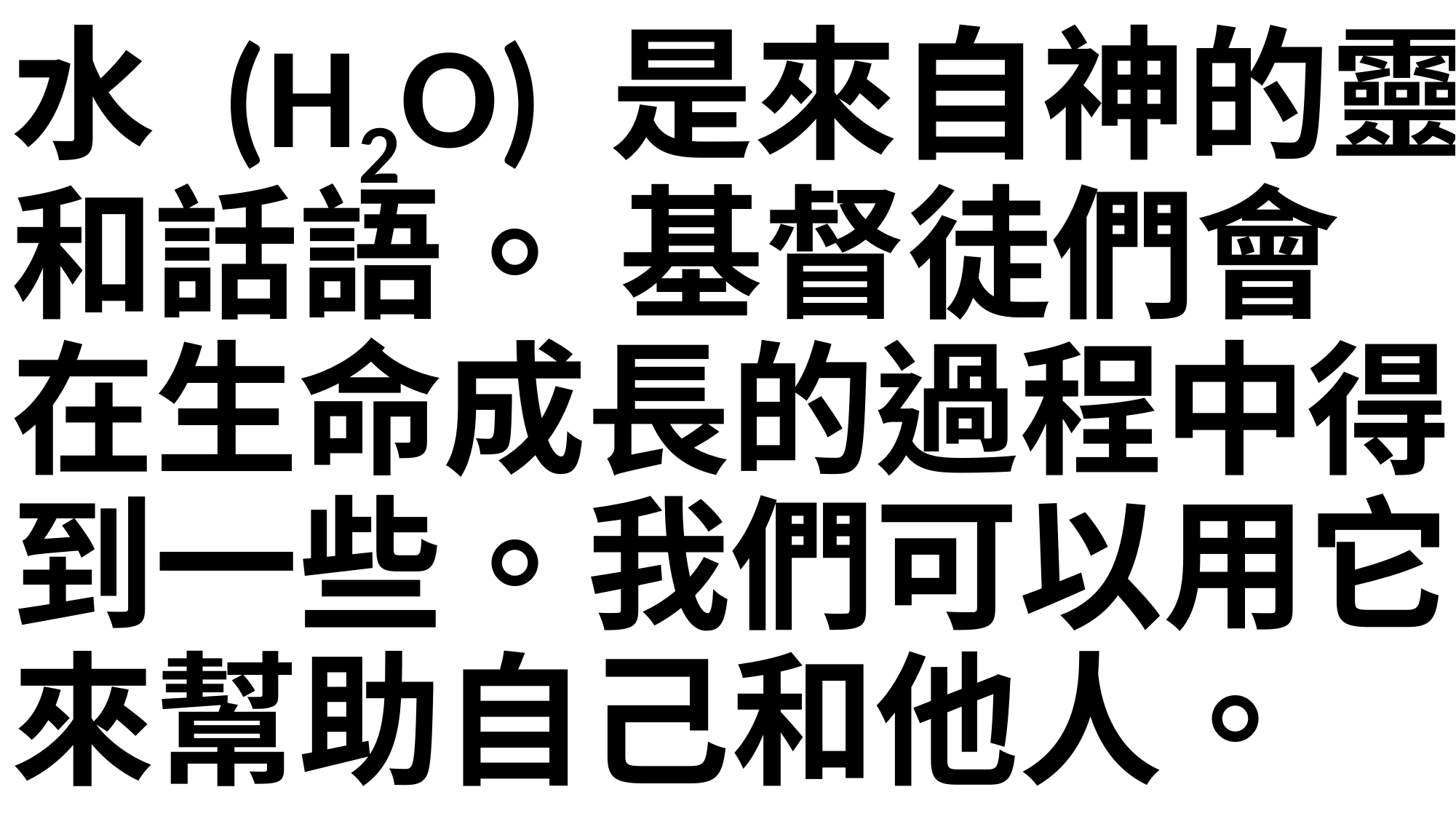

水 (H2O) 是來自神的靈和話語。 基督徒們會在生命成長的過程中得到一些。我們可以用它來幫助自己和他人。